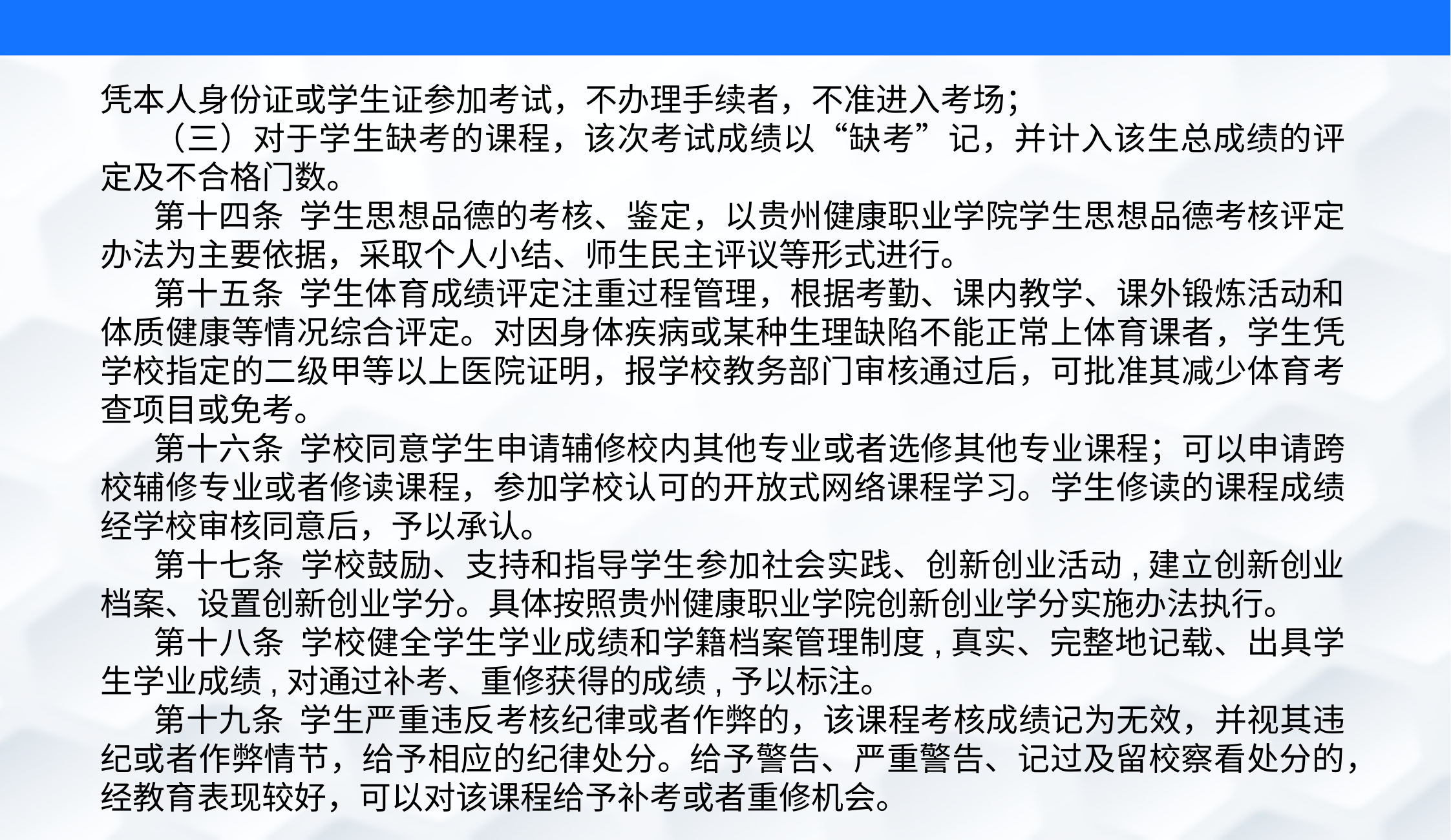

凭本人身份证或学生证参加考试，不办理手续者，不准进入考场；
（三）对于学生缺考的课程，该次考试成绩以“缺考”记，并计入该生总成绩的评定及不合格门数。
第十四条  学生思想品德的考核、鉴定，以贵州健康职业学院学生思想品德考核评定办法为主要依据，采取个人小结、师生民主评议等形式进行。
第十五条  学生体育成绩评定注重过程管理，根据考勤、课内教学、课外锻炼活动和体质健康等情况综合评定。对因身体疾病或某种生理缺陷不能正常上体育课者，学生凭学校指定的二级甲等以上医院证明，报学校教务部门审核通过后，可批准其减少体育考查项目或免考。
第十六条  学校同意学生申请辅修校内其他专业或者选修其他专业课程；可以申请跨校辅修专业或者修读课程，参加学校认可的开放式网络课程学习。学生修读的课程成绩经学校审核同意后，予以承认。
第十七条  学校鼓励、支持和指导学生参加社会实践、创新创业活动,建立创新创业档案、设置创新创业学分。具体按照贵州健康职业学院创新创业学分实施办法执行。
第十八条  学校健全学生学业成绩和学籍档案管理制度,真实、完整地记载、出具学生学业成绩,对通过补考、重修获得的成绩,予以标注。
第十九条  学生严重违反考核纪律或者作弊的，该课程考核成绩记为无效，并视其违纪或者作弊情节，给予相应的纪律处分。给予警告、严重警告、记过及留校察看处分的，经教育表现较好，可以对该课程给予补考或者重修机会。